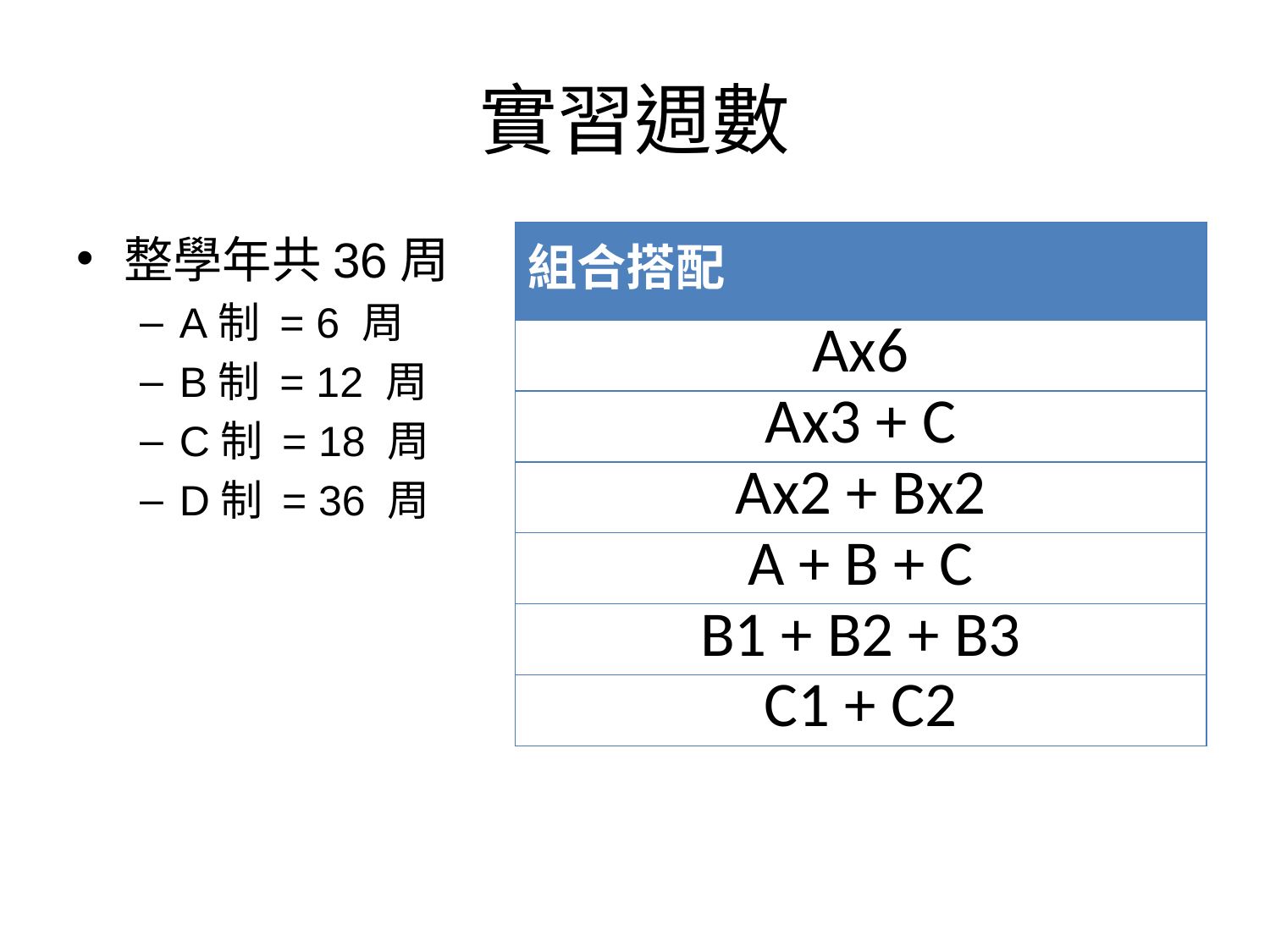

# 實習週數
整學年共36周
A制 = 6 周
B制 = 12 周
C制 = 18 周
D制 = 36 周
| 組合搭配 |
| --- |
| Ax6 |
| Ax3 + C |
| Ax2 + Bx2 |
| A + B + C |
| B1 + B2 + B3 |
| C1 + C2 |